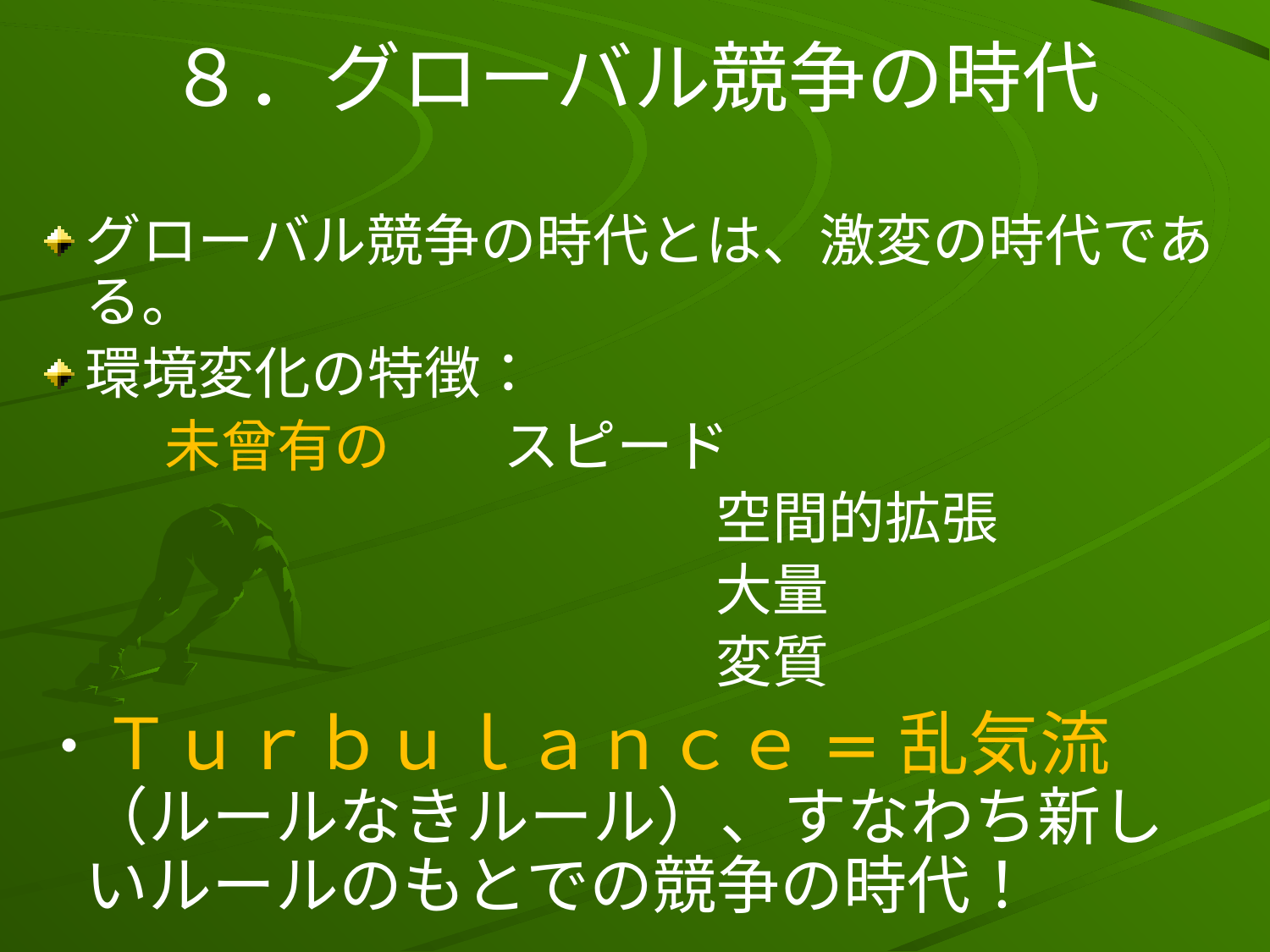

# ８．グローバル競争の時代
グローバル競争の時代とは、激変の時代である。
環境変化の特徴：
未曾有の　　スピード
　　　　　　　　　　　　空間的拡張
　　　　　　　　　　　　大量
　　　　　　　　　　　　変質
・Ｔｕｒｂｕｌａｎｃｅ=乱気流（ルールなきルール）、すなわち新しいルールのもとでの競争の時代！